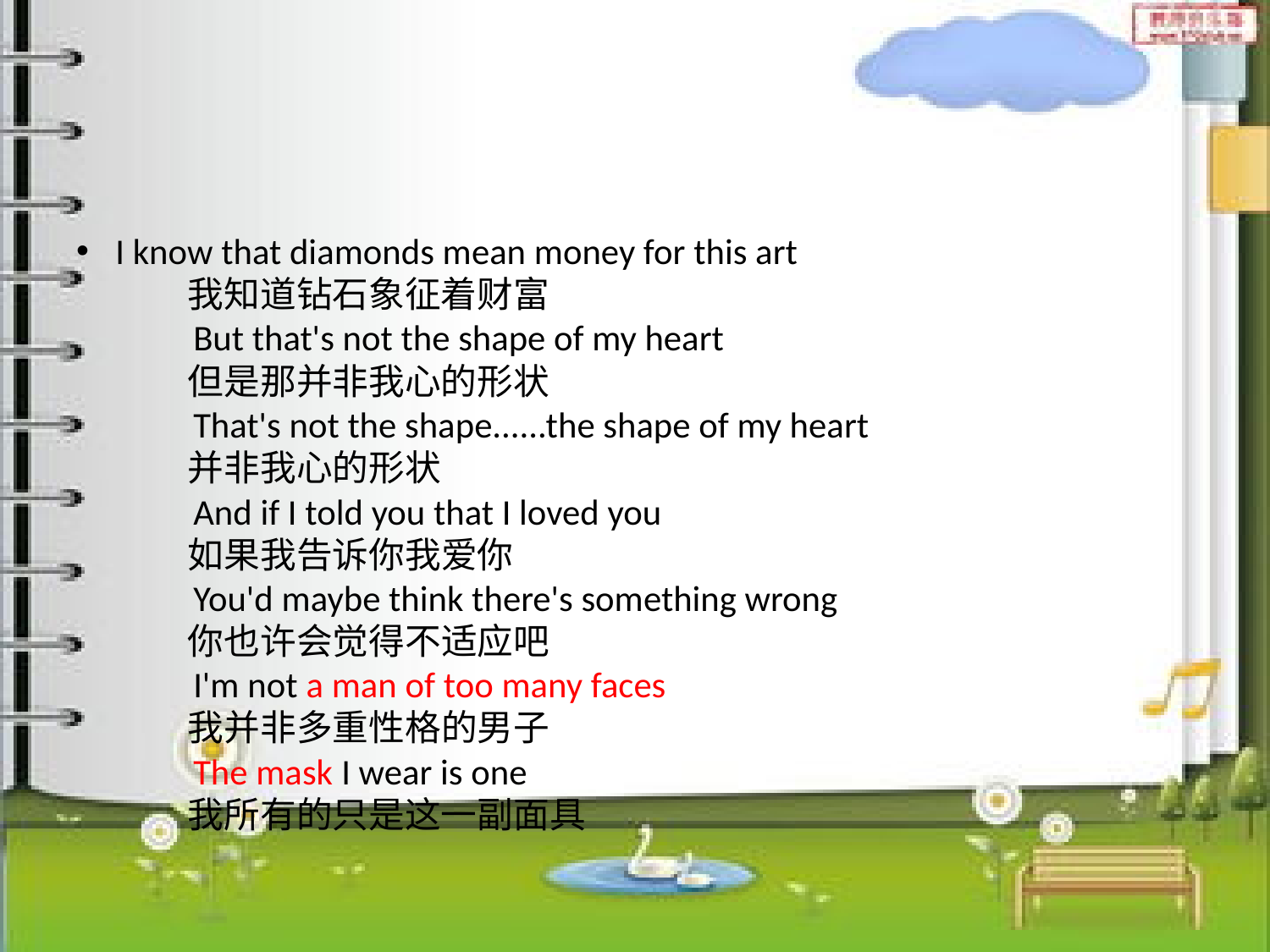

#
I know that diamonds mean money for this art
　　我知道钻石象征着财富
　　But that's not the shape of my heart
　　但是那并非我心的形状
　　That's not the shape......the shape of my heart
　　并非我心的形状
　　And if I told you that I loved you
　　如果我告诉你我爱你
　　You'd maybe think there's something wrong
　　你也许会觉得不适应吧
　　I'm not a man of too many faces
　　我并非多重性格的男子
　　The mask I wear is one
　　我所有的只是这一副面具